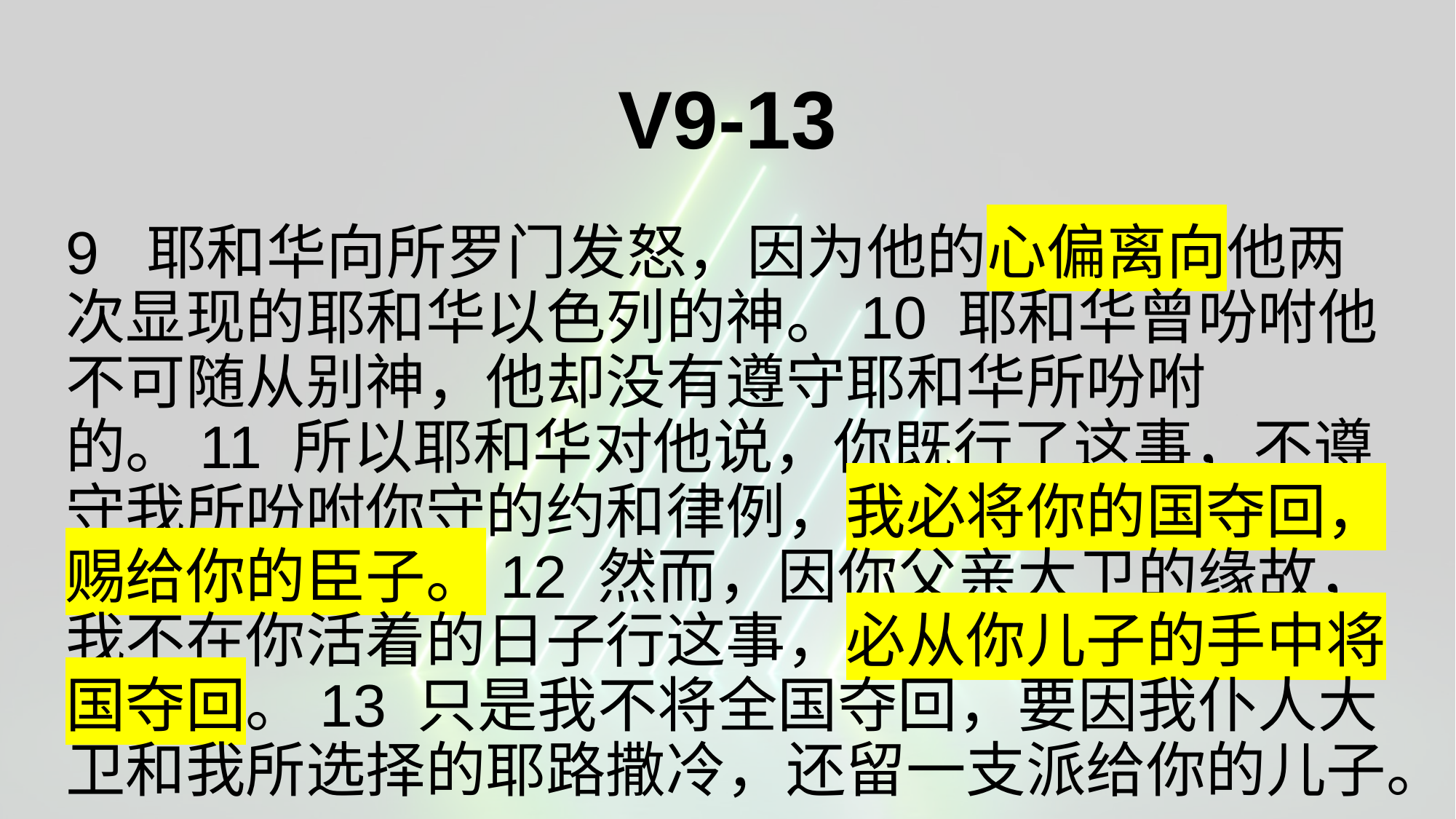

# V9-13
9  耶和华向所罗门发怒，因为他的心偏离向他两次显现的耶和华以色列的神。10 耶和华曾吩咐他不可随从别神，他却没有遵守耶和华所吩咐的。11 所以耶和华对他说，你既行了这事，不遵守我所吩咐你守的约和律例，我必将你的国夺回，赐给你的臣子。12 然而，因你父亲大卫的缘故，我不在你活着的日子行这事，必从你儿子的手中将国夺回。13 只是我不将全国夺回，要因我仆人大卫和我所选择的耶路撒冷，还留一支派给你的儿子。